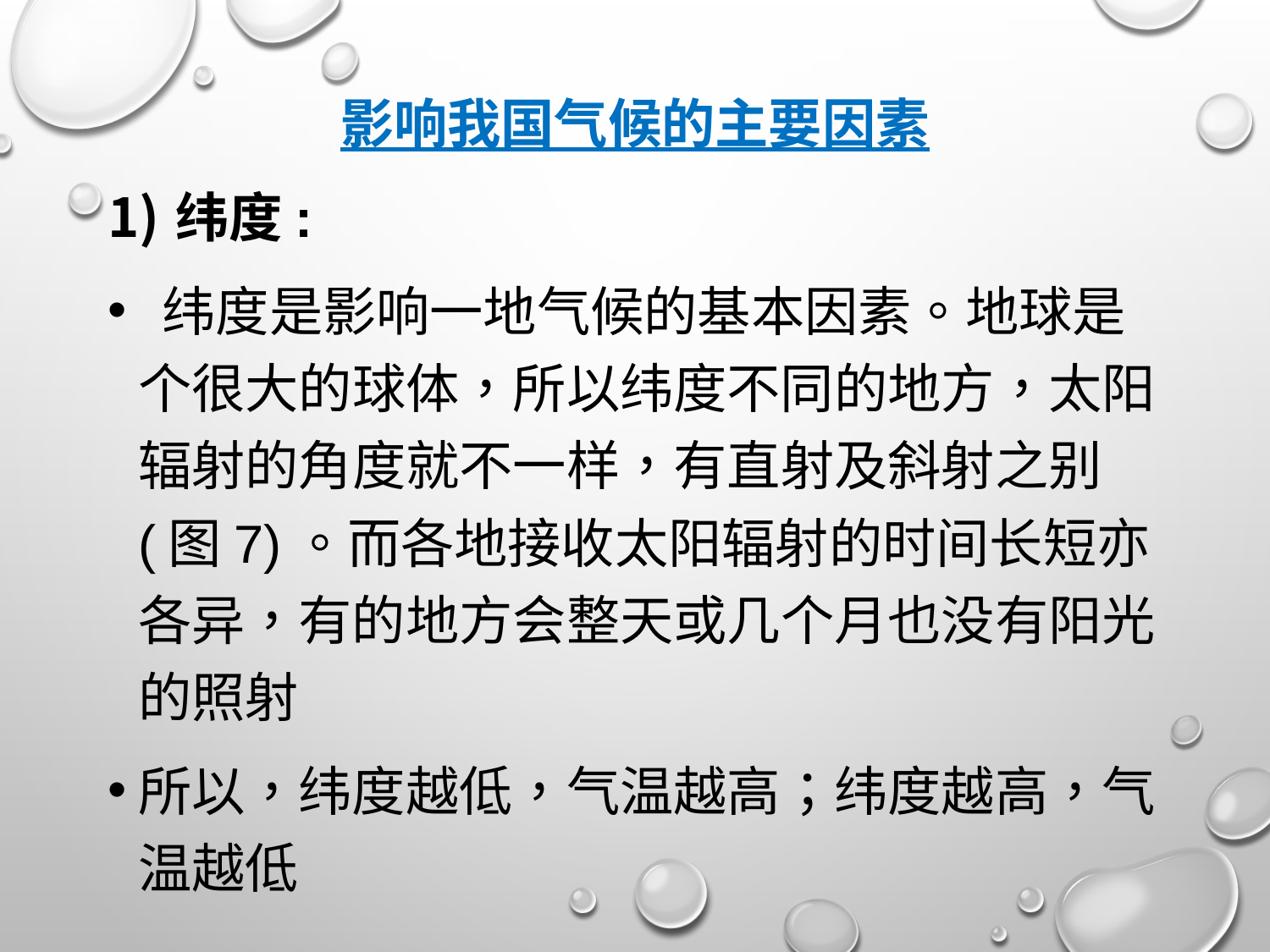

影响我国气候的主要因素
纬度:
 纬度是影响一地气候的基本因素。地球是个很大的球体，所以纬度不同的地方，太阳辐射的角度就不一样，有直射及斜射之别 (图7)。而各地接收太阳辐射的时间长短亦各异，有的地方会整天或几个月也没有阳光的照射
所以，纬度越低，气温越高；纬度越高，气温越低